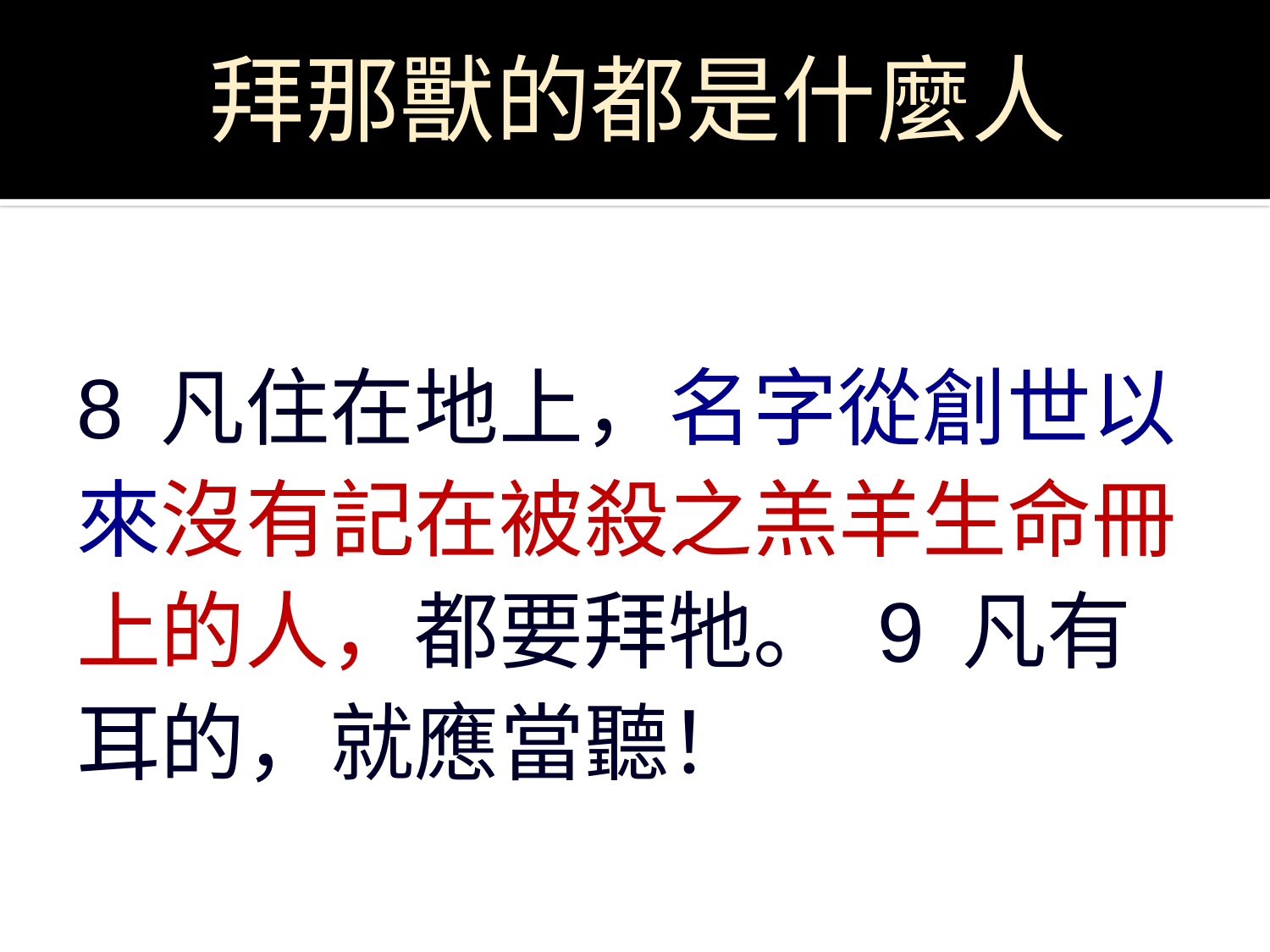

# 拜那獸的都是什麼人
8 凡住在地上，名字從創世以來沒有記在被殺之羔羊生命冊上的人，都要拜牠。 9 凡有耳的，就應當聽！